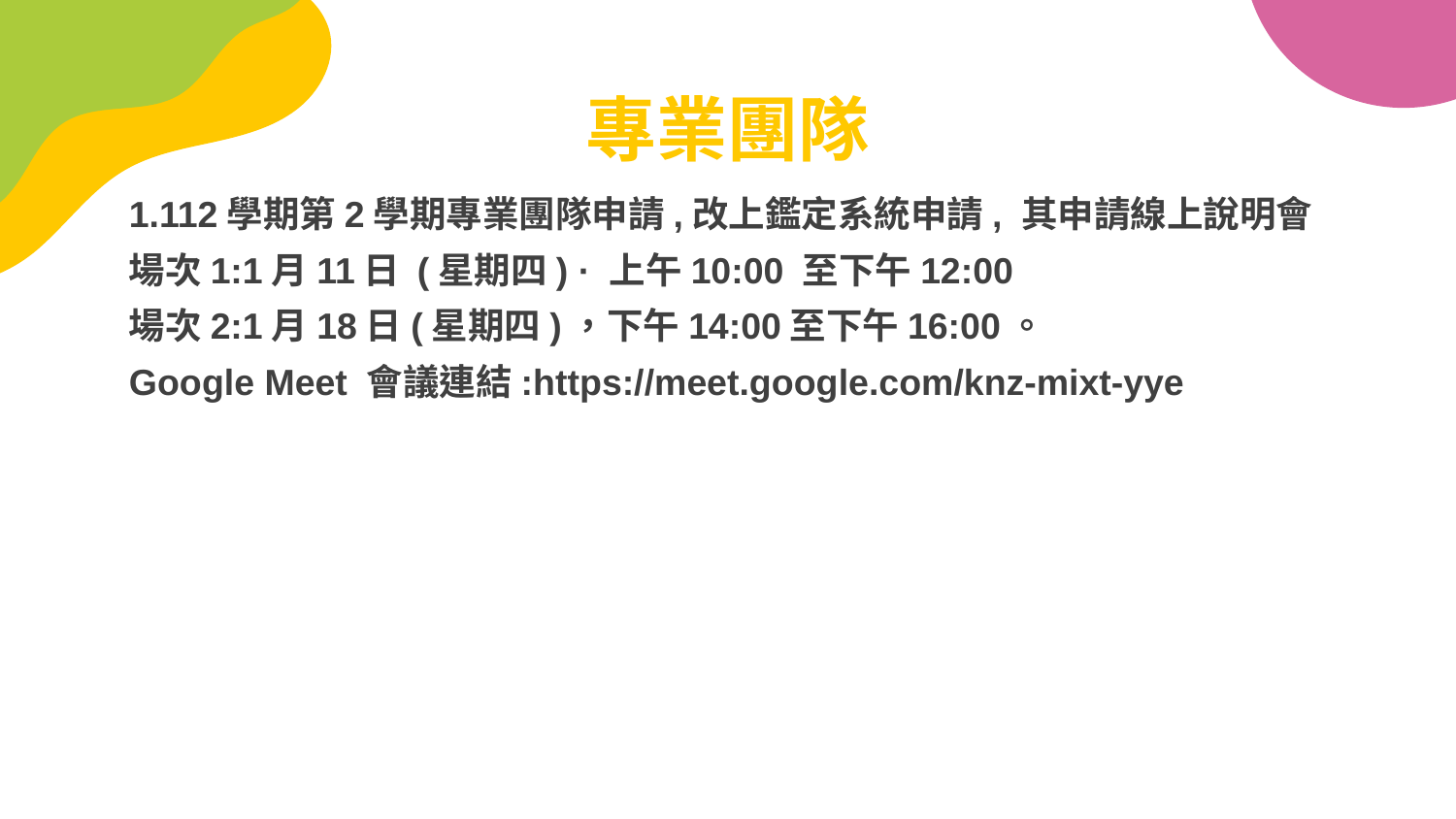

# 專業團隊
1.112學期第2學期專業團隊申請,改上鑑定系統申請, 其申請線上說明會
場次1:1月11日 (星期四) · 上午10:00 至下午12:00
場次2:1月18日(星期四)，下午14:00至下午16:00。
Google Meet 會議連結:https://meet.google.com/knz-mixt-yye